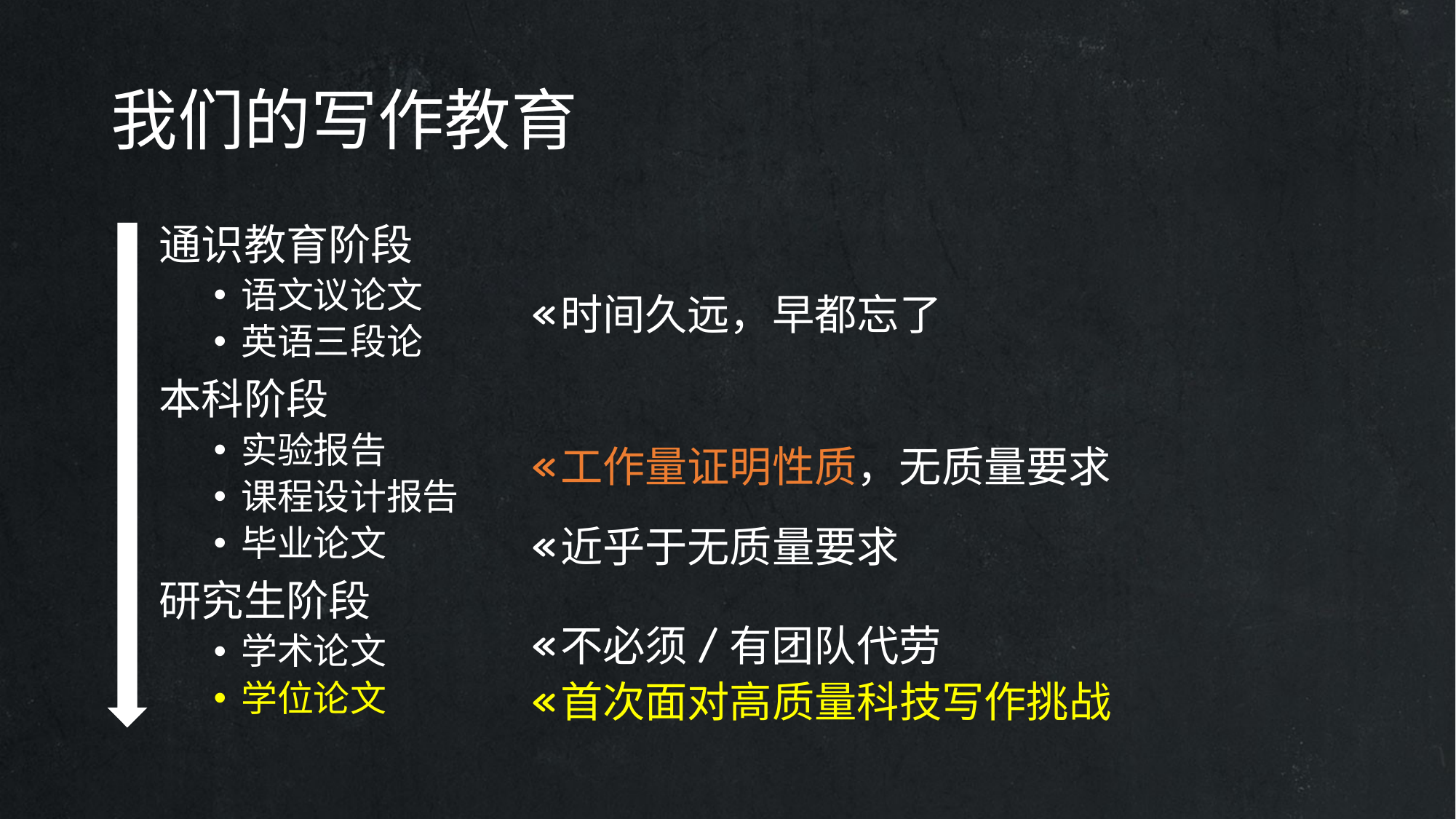

# 我们的写作教育
通识教育阶段
语文议论文
英语三段论
本科阶段
实验报告
课程设计报告
毕业论文
研究生阶段
学术论文
学位论文

时间久远，早都忘了
工作量证明性质，无质量要求
近乎于无质量要求
不必须/有团队代劳
首次面对高质量科技写作挑战